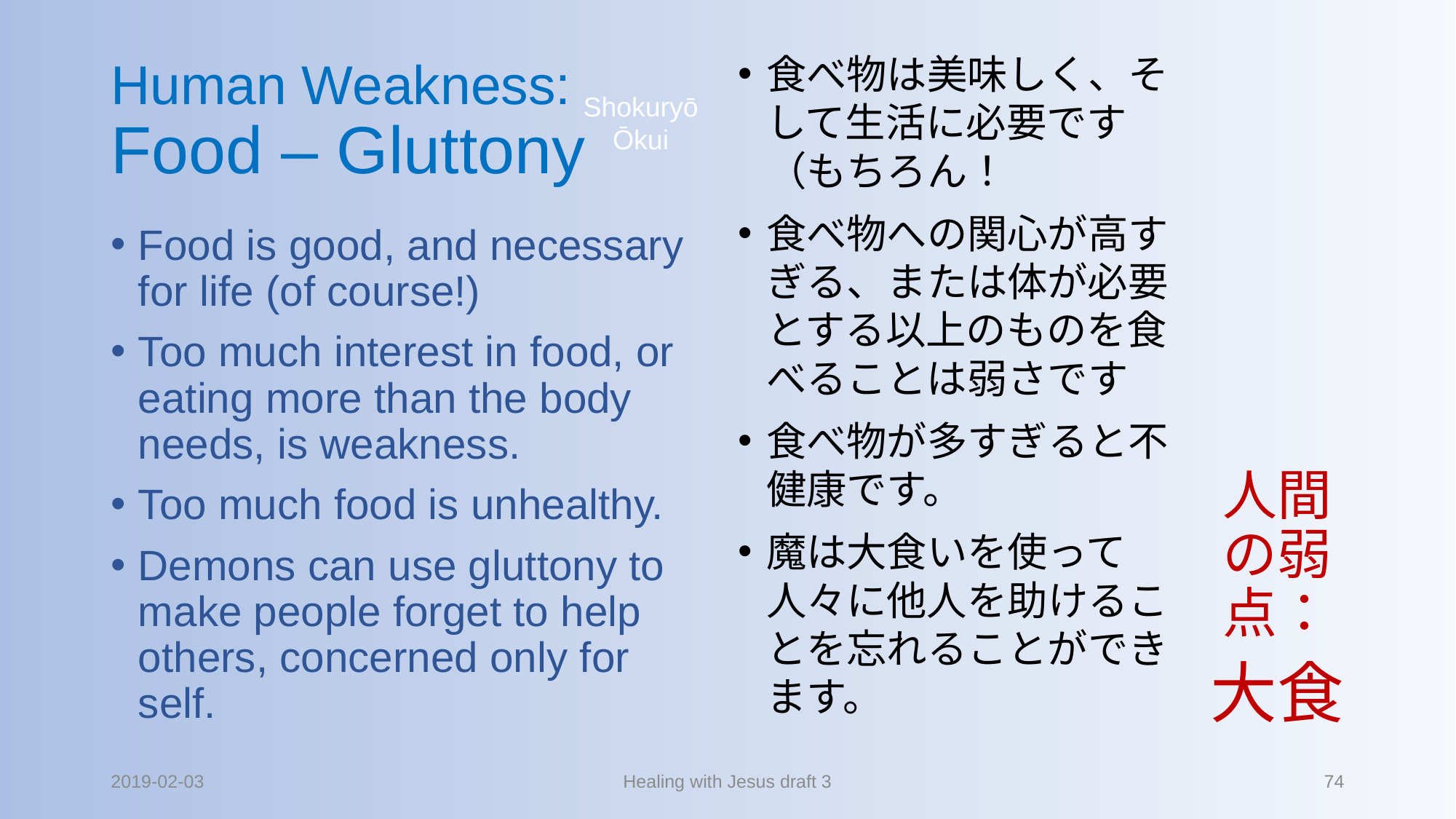

# Human Weakness: Food – Gluttony
食べ物は美味しく、そして生活に必要です（もちろん！
食べ物への関心が高すぎる、または体が必要とする以上のものを食べることは弱さです
食べ物が多すぎると不健康です。
魔は大食いを使って人々に他人を助けることを忘れることができます。
人間の弱点：
大食
Shokuryō
Ōkui
Food is good, and necessary for life (of course!)
Too much interest in food, or eating more than the body needs, is weakness.
Too much food is unhealthy.
Demons can use gluttony to make people forget to help others, concerned only for self.
2019-02-03
Healing with Jesus draft 3
74